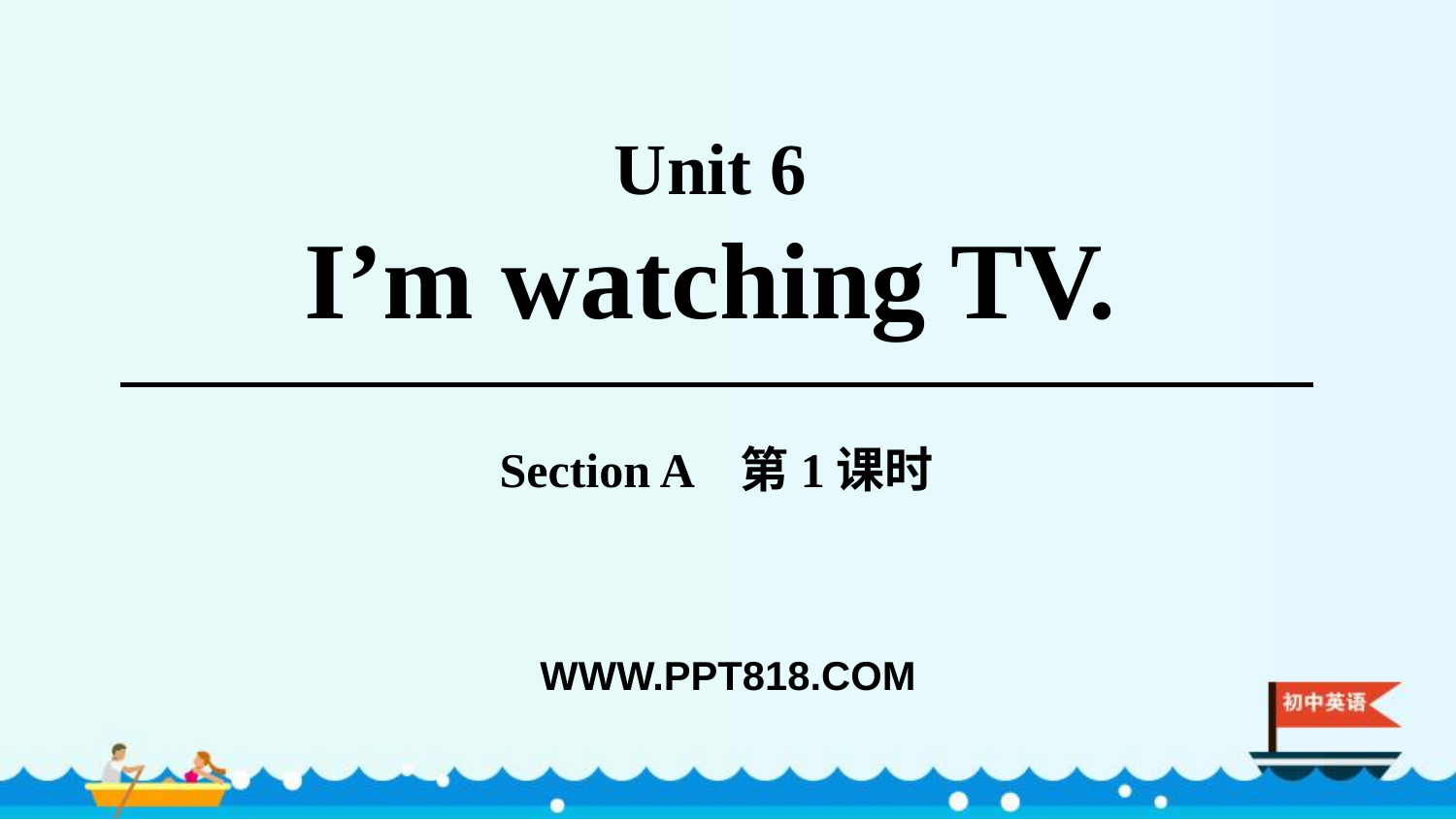

Unit 6
I’m watching TV.
Section A   第1课时
WWW.PPT818.COM